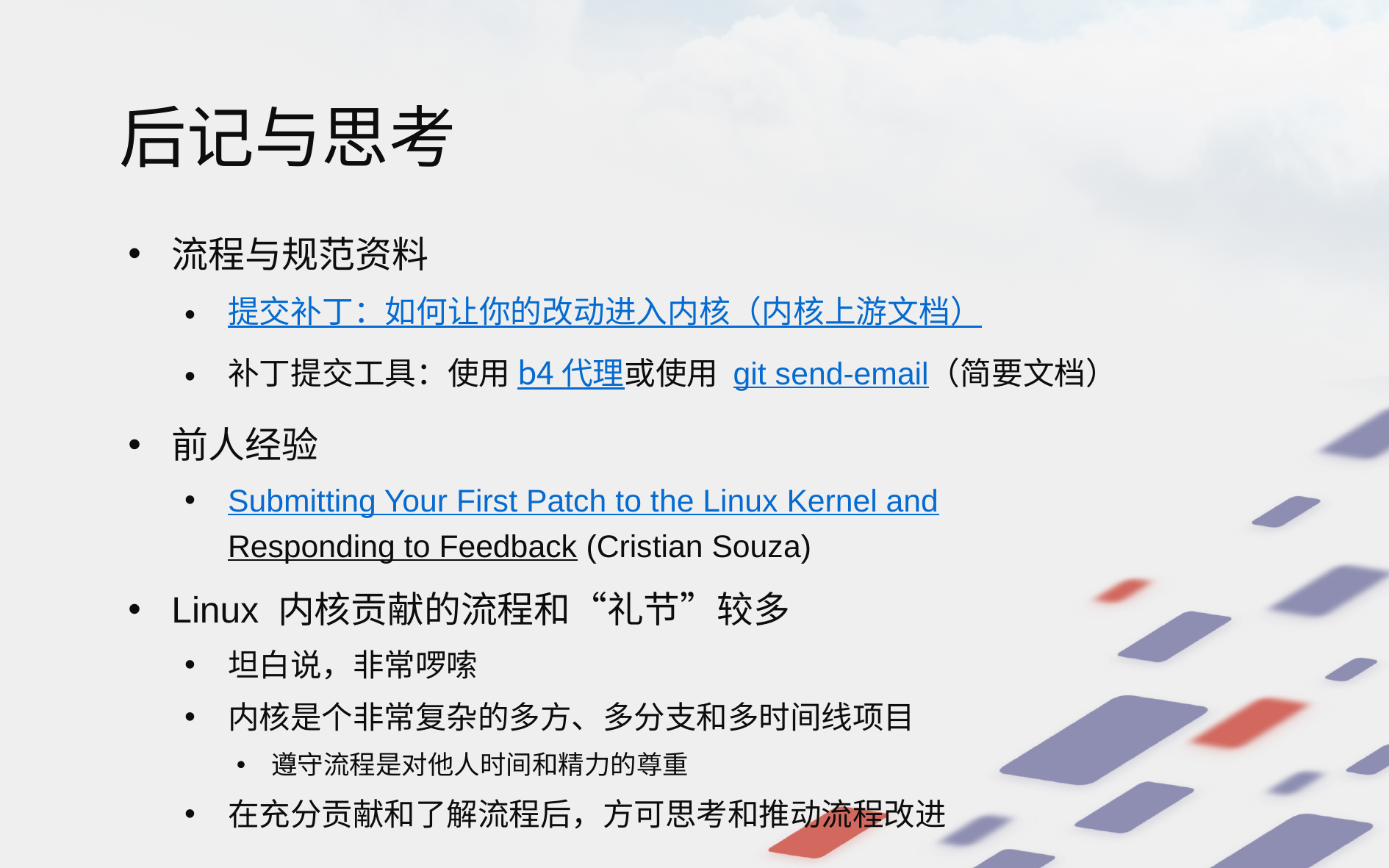

# 后记与思考
流程与规范资料
提交补丁：如何让你的改动进入内核（内核上游文档）
补丁提交工具：使用 b4 代理或使用 git send-email（简要文档）
前人经验
Submitting Your First Patch to the Linux Kernel and
Responding to Feedback (Cristian Souza)
Linux 内核贡献的流程和“礼节”较多
坦白说，非常啰嗦
内核是个非常复杂的多方、多分支和多时间线项目
遵守流程是对他人时间和精力的尊重
在充分贡献和了解流程后，方可思考和推动流程改进